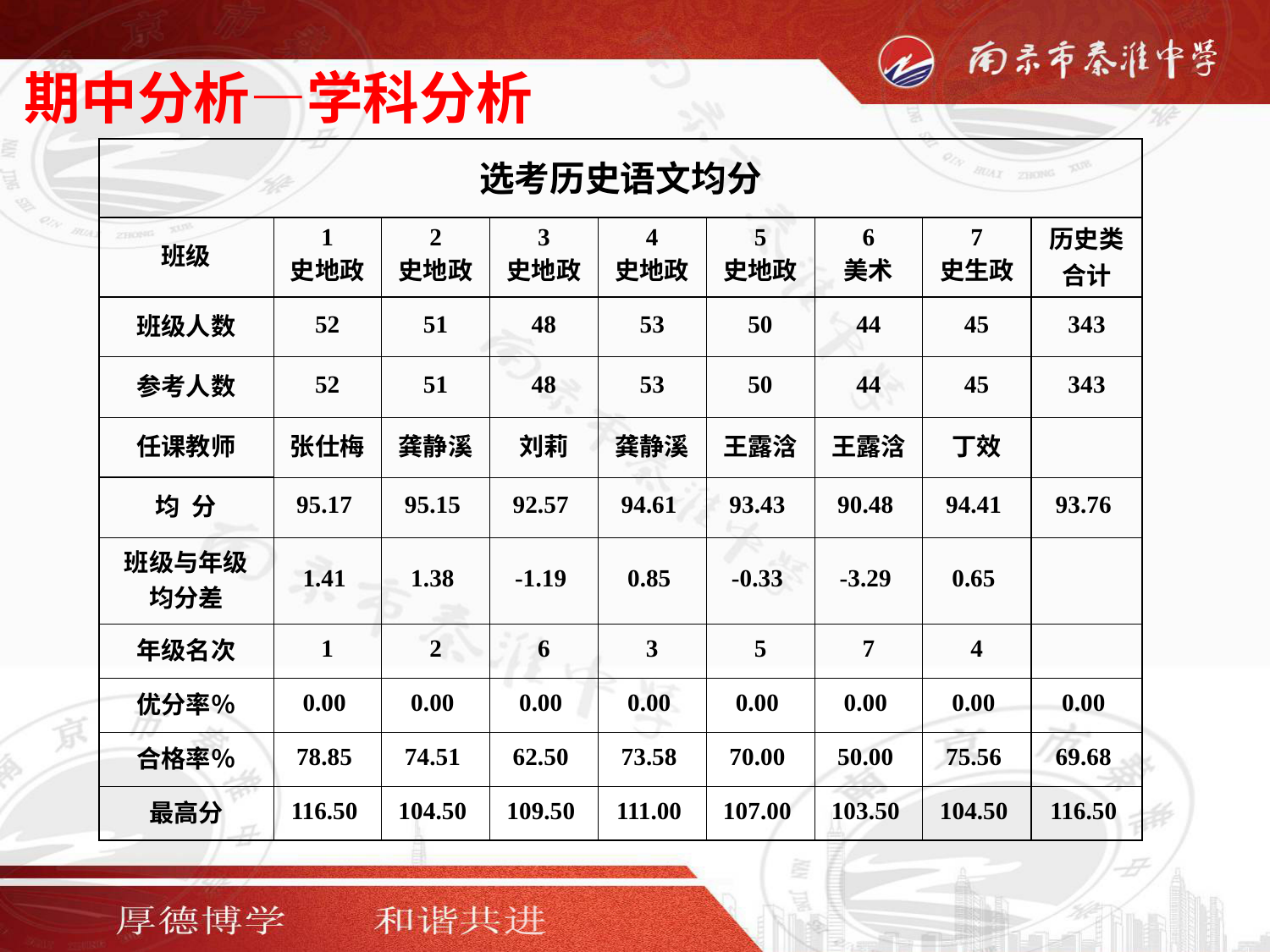

期中分析—学科分析
| 选考历史语文均分 |  |  |  |  |  |  |  |  |
| --- | --- | --- | --- | --- | --- | --- | --- | --- |
| 班级 | 1 史地政 | 2 史地政 | 3 史地政 | 4 史地政 | 5 史地政 | 6 美术 | 7 史生政 | 历史类 合计 |
| 班级人数 | 52 | 51 | 48 | 53 | 50 | 44 | 45 | 343 |
| 参考人数 | 52 | 51 | 48 | 53 | 50 | 44 | 45 | 343 |
| 任课教师 | 张仕梅 | 龚静溪 | 刘莉 | 龚静溪 | 王露浛 | 王露浛 | 丁效 |  |
| 均 分 | 95.17 | 95.15 | 92.57 | 94.61 | 93.43 | 90.48 | 94.41 | 93.76 |
| 班级与年级 均分差 | 1.41 | 1.38 | -1.19 | 0.85 | -0.33 | -3.29 | 0.65 |  |
| 年级名次 | 1 | 2 | 6 | 3 | 5 | 7 | 4 |  |
| 优分率％ | 0.00 | 0.00 | 0.00 | 0.00 | 0.00 | 0.00 | 0.00 | 0.00 |
| 合格率％ | 78.85 | 74.51 | 62.50 | 73.58 | 70.00 | 50.00 | 75.56 | 69.68 |
| 最高分 | 116.50 | 104.50 | 109.50 | 111.00 | 107.00 | 103.50 | 104.50 | 116.50 |